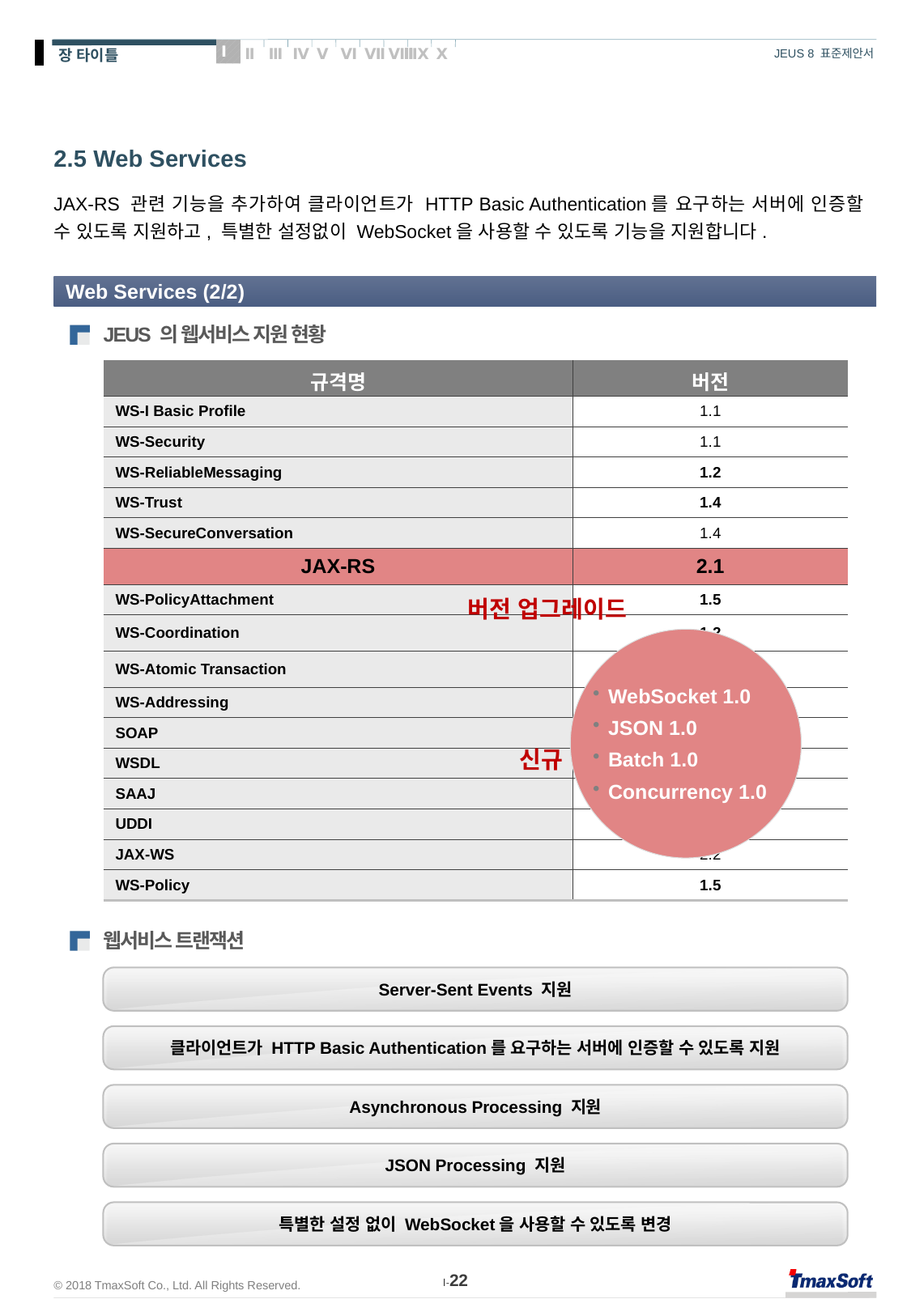

# 2.5 Web Services
JAX-RS 관련 기능을 추가하여 클라이언트가 HTTP Basic Authentication를 요구하는 서버에 인증할 수 있도록 지원하고, 특별한 설정없이 WebSocket을 사용할 수 있도록 기능을 지원합니다.
Web Services (2/2)
JEUS 의 웹서비스 지원 현황

| 규격명 | 버전 |
| --- | --- |
| WS-I Basic Profile | 1.1 |
| WS-Security | 1.1 |
| WS-ReliableMessaging | 1.2 |
| WS-Trust | 1.4 |
| WS-SecureConversation | 1.4 |
| JAX-RS | 2.1 |
| WS-PolicyAttachment | 1.5 |
| WS-Coordination | 1.2 |
| WS-Atomic Transaction | 1.2 |
| WS-Addressing | 1.0 |
| SOAP | 1.1/1.2 |
| WSDL | 1.1 |
| SAAJ | 1.3 |
| UDDI | 2.0/3.0 |
| JAX-WS | 2.2 |
| WS-Policy | 1.5 |
버전 업그레이드

WebSocket 1.0
JSON 1.0
Batch 1.0
Concurrency 1.0
신규
웹서비스 트랜잭션

Server-Sent Events 지원
클라이언트가 HTTP Basic Authentication를 요구하는 서버에 인증할 수 있도록 지원
Asynchronous Processing 지원
JSON Processing 지원
특별한 설정 없이 WebSocket을 사용할 수 있도록 변경